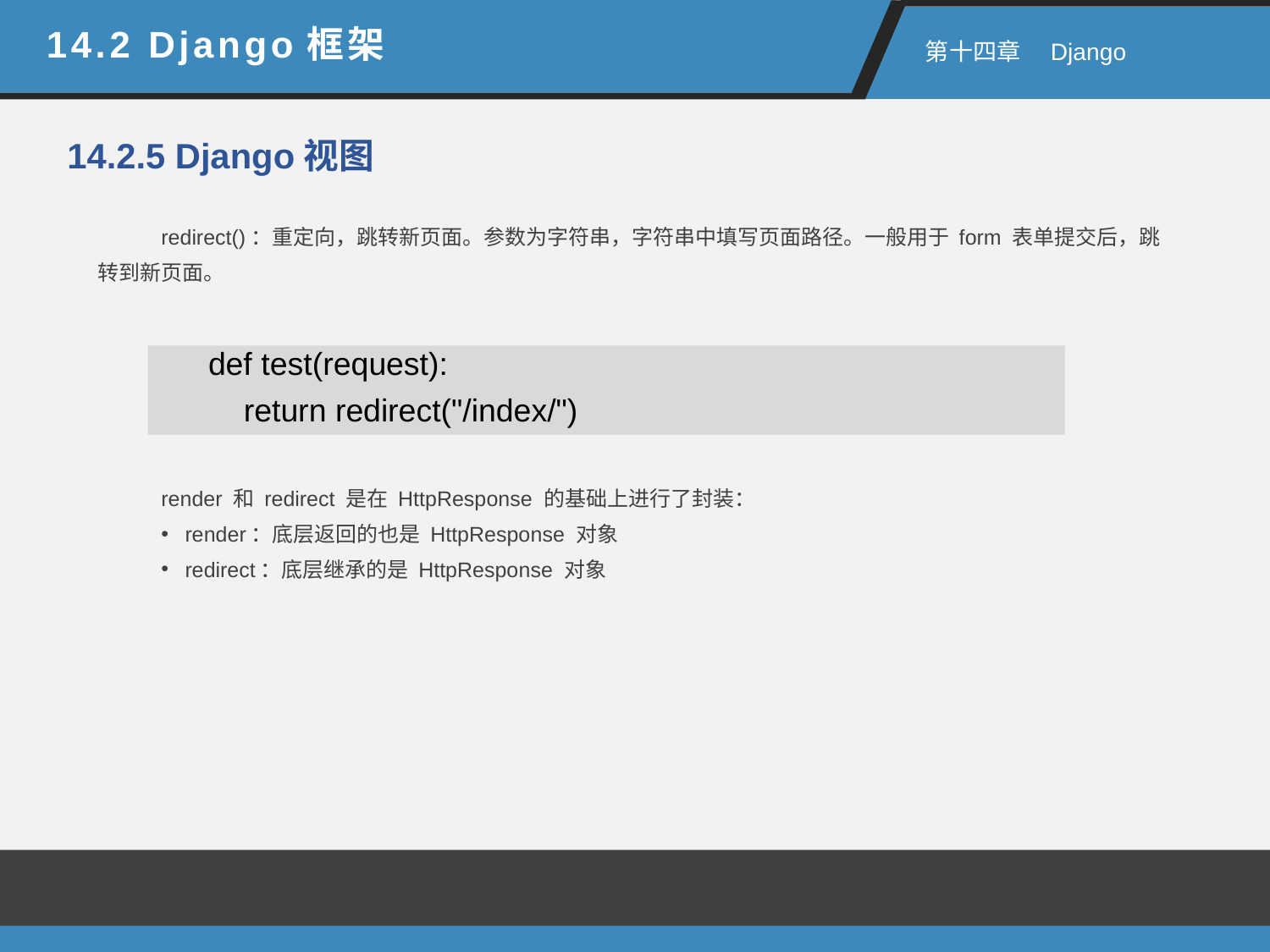

14.2 Django框架
  第十四章　Django
14.2.5 Django视图
redirect()：重定向，跳转新页面。参数为字符串，字符串中填写页面路径。一般用于 form 表单提交后，跳转到新页面。
def test(request):
    return redirect("/index/")
render 和 redirect 是在 HttpResponse 的基础上进行了封装：
render：底层返回的也是 HttpResponse 对象
redirect：底层继承的是 HttpResponse 对象